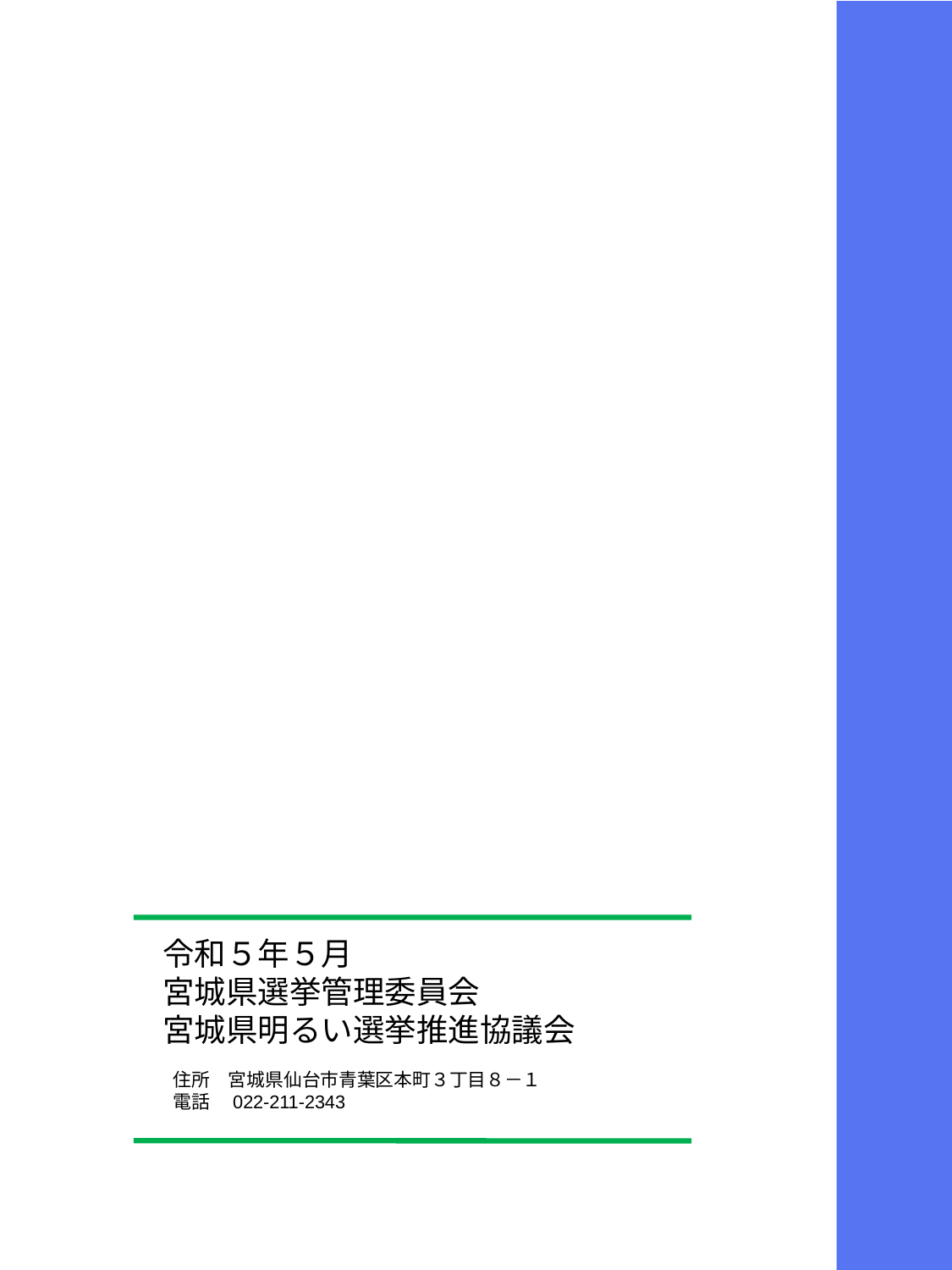

令和５年５月
宮城県選挙管理委員会
宮城県明るい選挙推進協議会
住所　宮城県仙台市青葉区本町３丁目８－１
電話　022-211-2343